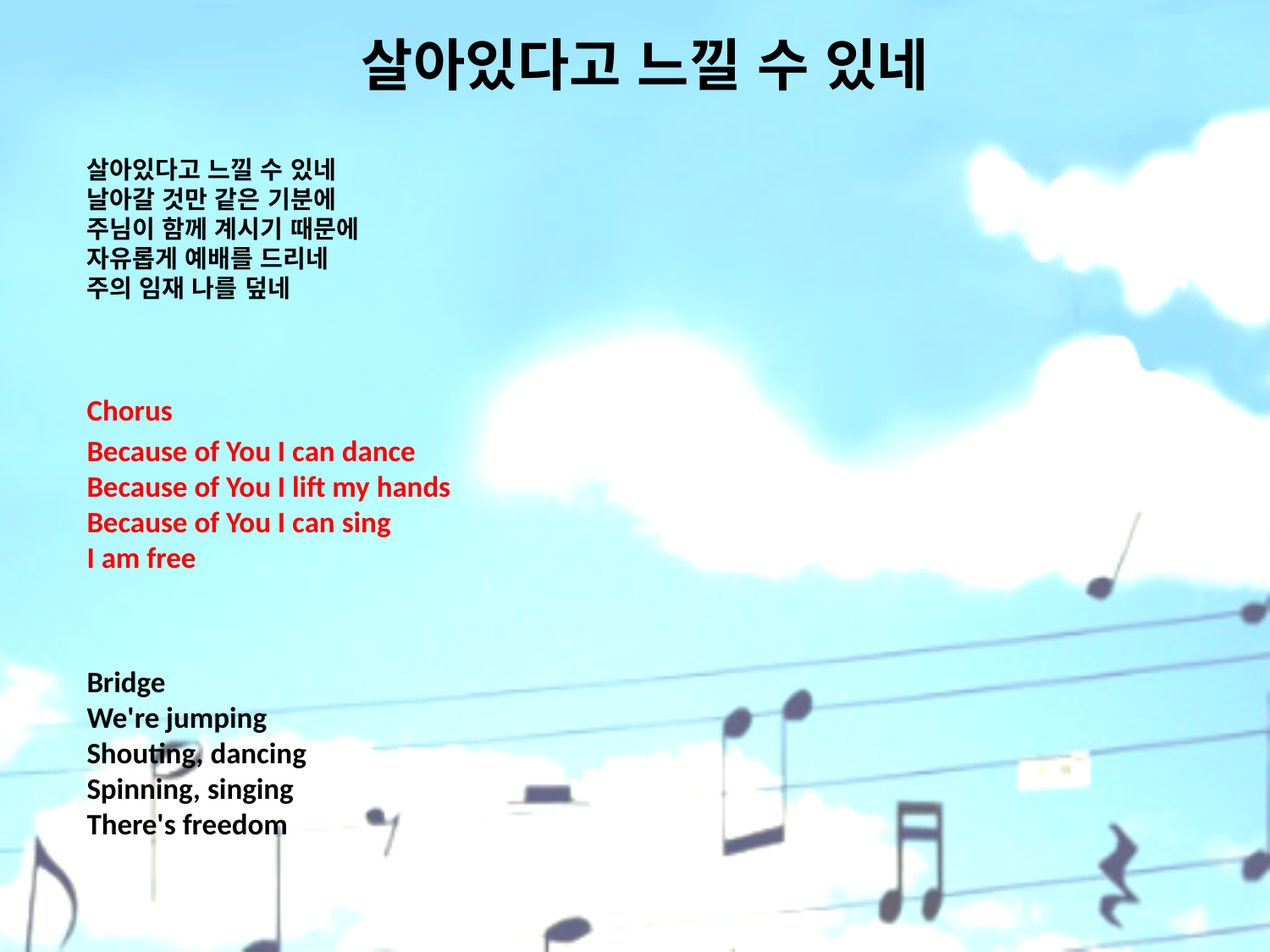

# 살아있다고 느낄 수 있네
살아있다고 느낄 수 있네
날아갈 것만 같은 기분에
주님이 함께 계시기 때문에
자유롭게 예배를 드리네
주의 임재 나를 덮네

Chorus
Because of You I can dance
Because of You I lift my hands
Because of You I can sing
I am free

Bridge
We're jumping
Shouting, dancing
Spinning, singing
There's freedom